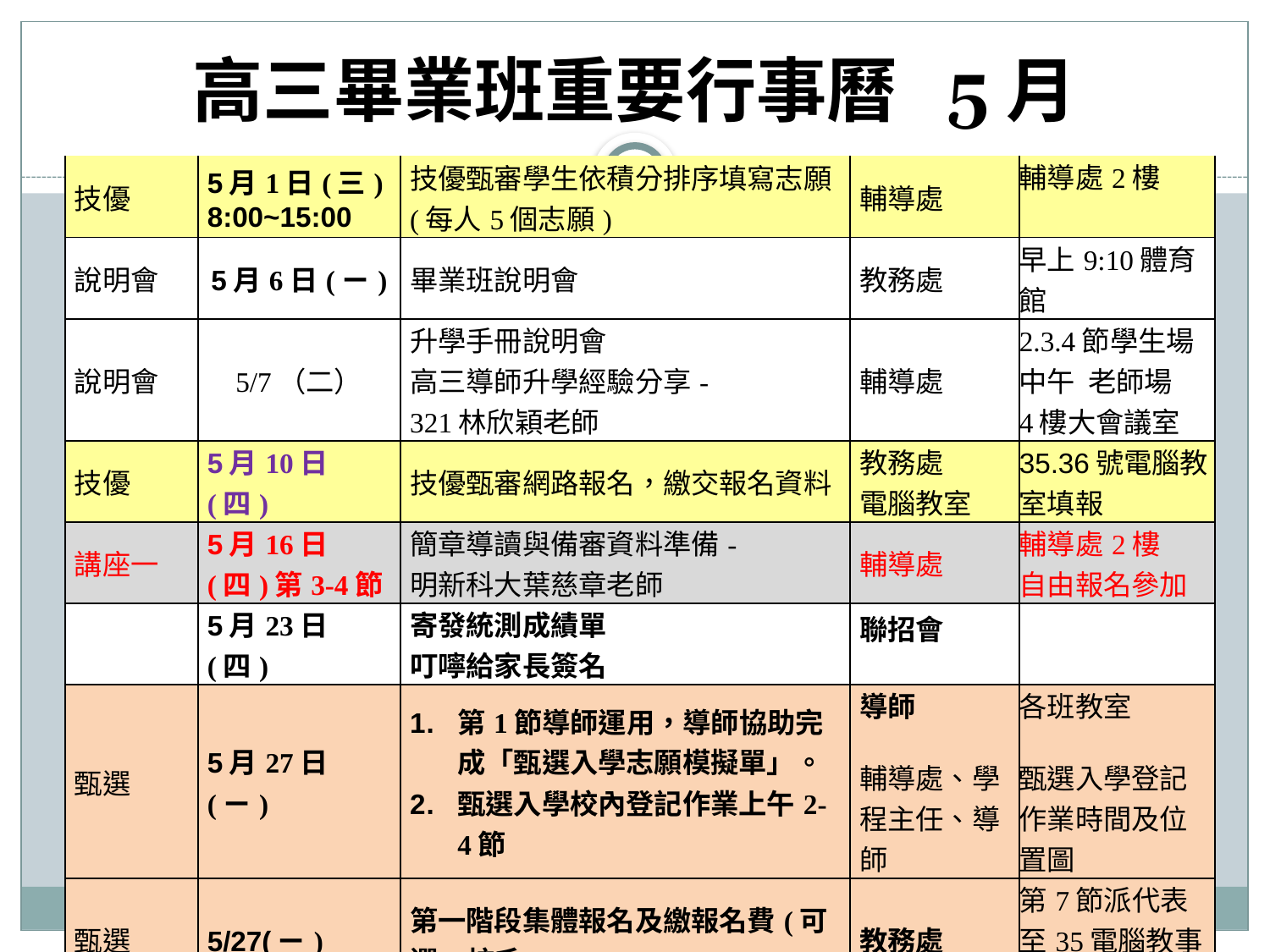

# 高三畢業班重要行事曆  5月
| 技優 | 5月1日(三) 8:00~15:00 | 技優甄審學生依積分排序填寫志願(每人5個志願) | 輔導處 | 輔導處2樓 |
| --- | --- | --- | --- | --- |
| 說明會 | 5月6日(ㄧ) | 畢業班說明會 | 教務處 | 早上9:10體育館 |
| 說明會 | 5/7（二） | 升學手冊說明會 高三導師升學經驗分享- 321林欣穎老師 | 輔導處 | 2.3.4節學生場 中午 老師場 4樓大會議室 |
| 技優 | 5月10日(四) | 技優甄審網路報名，繳交報名資料 | 教務處 電腦教室 | 35.36號電腦教室填報 |
| 講座一 | 5月16日(四)第3-4節 | 簡章導讀與備審資料準備- 明新科大葉慈章老師 | 輔導處 | 輔導處2樓 自由報名參加 |
|  | 5月23日(四) | 寄發統測成績單 叮嚀給家長簽名 | 聯招會 |  |
| 甄選 | 5月27日(ㄧ) | 第1節導師運用，導師協助完成「甄選入學志願模擬單」。 甄選入學校內登記作業上午2-4節 | 導師   輔導處、學程主任、導師 | 各班教室   甄選入學登記作業時間及位置圖 |
| 甄選 | 5/27(ㄧ) | 第一階段集體報名及繳報名費(可選3校系) | 教務處 | 第7節派代表至35電腦教事件報名電子檔 |
| 甄選/聯登 | 5/30(四) | 辦理甄選第二階段報名及聯合登記分發報名作業說明會 | 教務處 | 9:10體育館集合 |